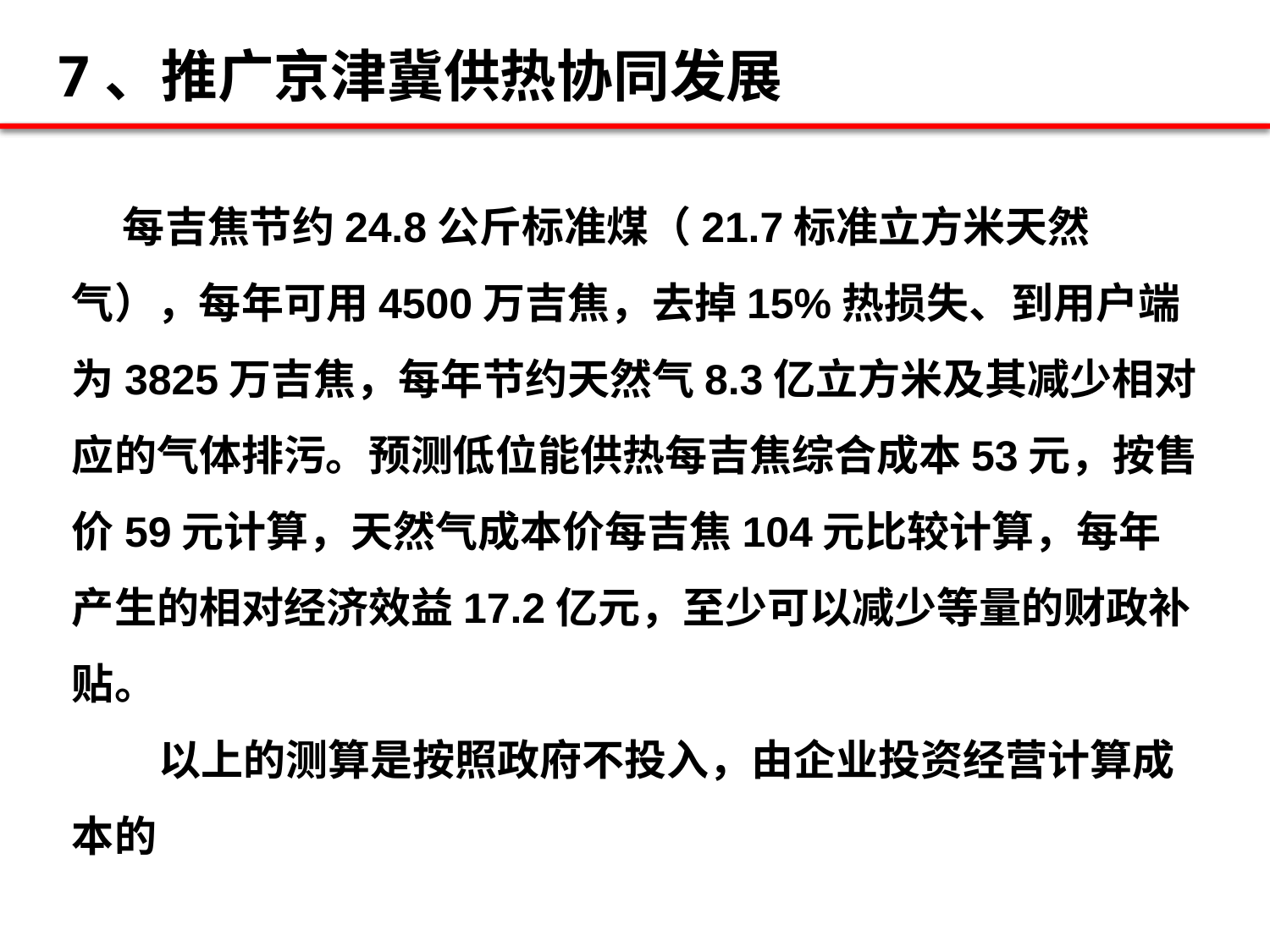

7、推广京津冀供热协同发展
      每吉焦节约24.8公斤标准煤（21.7标准立方米天然气），每年可用4500万吉焦，去掉15%热损失、到用户端为3825万吉焦，每年节约天然气8.3亿立方米及其减少相对应的气体排污。预测低位能供热每吉焦综合成本53元，按售价59元计算，天然气成本价每吉焦104元比较计算，每年产生的相对经济效益17.2亿元，至少可以减少等量的财政补贴。
        以上的测算是按照政府不投入，由企业投资经营计算成本的